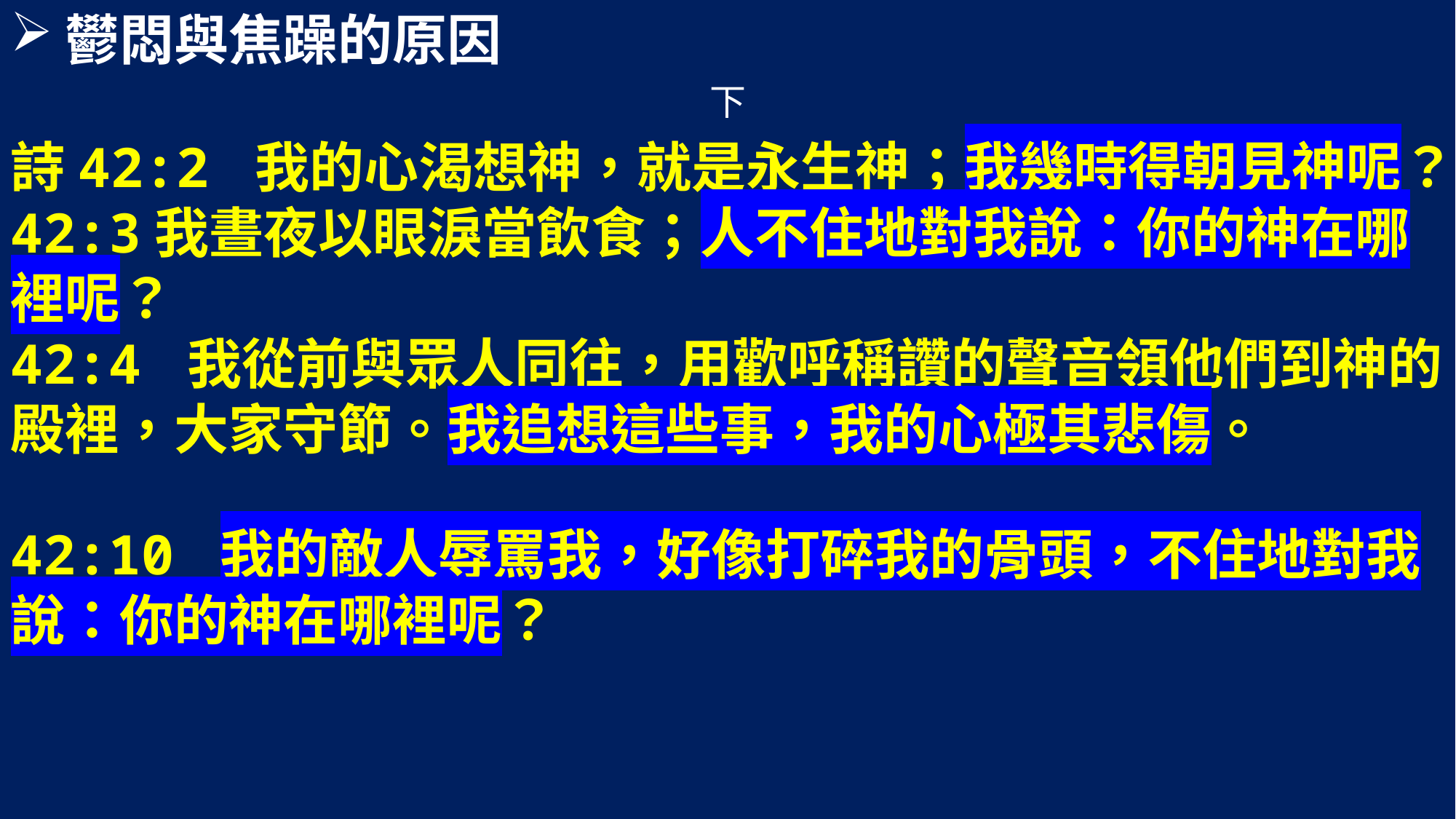

鬰悶與焦躁的原因

詩42:2 我的心渴想神，就是永生神；我幾時得朝見神呢？
42:3我晝夜以眼淚當飲食；人不住地對我說：你的神在哪
裡呢？
42:4 我從前與眾人同往，用歡呼稱讚的聲音領他們到神的殿裡，大家守節。我追想這些事，我的心極其悲傷。

42:10 我的敵人辱罵我，好像打碎我的骨頭，不住地對我
說：你的神在哪裡呢？

# 下